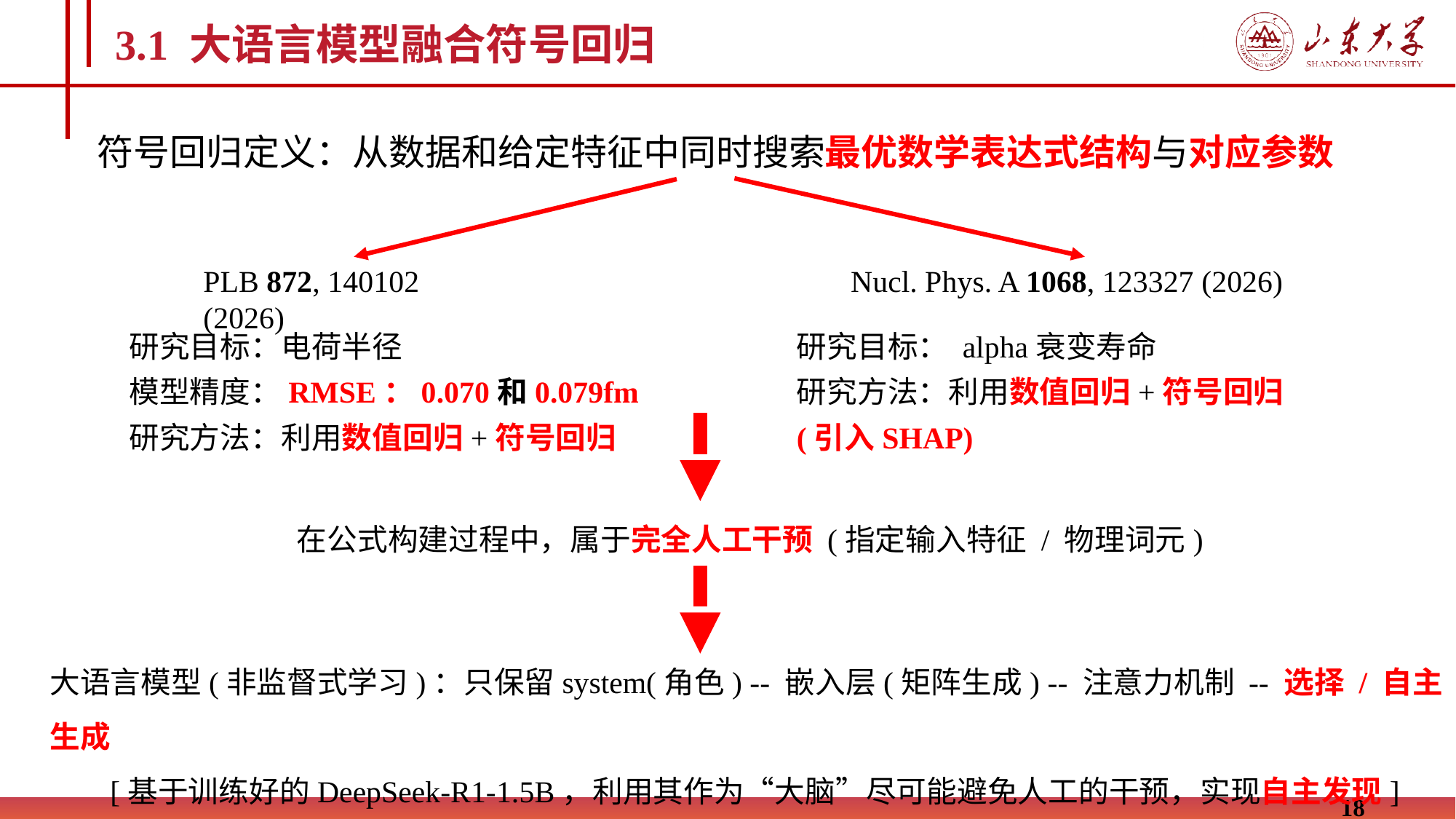

3.1 大语言模型融合符号回归
符号回归定义：从数据和给定特征中同时搜索最优数学表达式结构与对应参数
PLB 872, 140102 (2026)
Nucl. Phys. A 1068, 123327 (2026)
研究目标：电荷半径
模型精度：RMSE：0.070和0.079fm
研究方法：利用数值回归+符号回归
研究目标： alpha衰变寿命
研究方法：利用数值回归+符号回归
(引入SHAP)
在公式构建过程中，属于完全人工干预 (指定输入特征 / 物理词元)
大语言模型(非监督式学习)：只保留system(角色) -- 嵌入层(矩阵生成) -- 注意力机制 -- 选择 / 自主生成
[基于训练好的DeepSeek-R1-1.5B，利用其作为“大脑”尽可能避免人工的干预，实现自主发现]
18